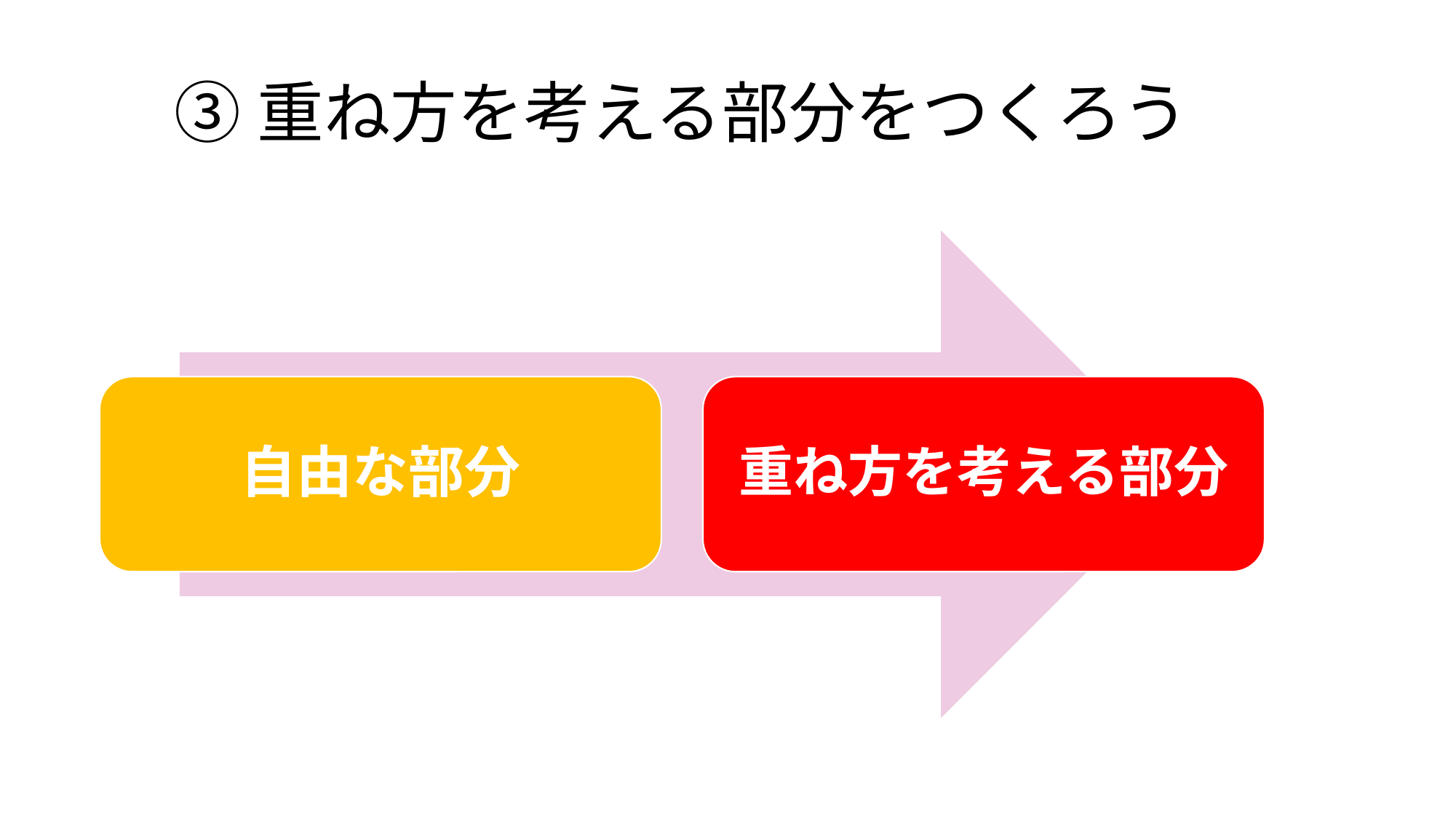

# ③重ね方を考える部分をつくろう

自由な部分
重ね方を考える部分

自由な部分
重ね方を考える部分